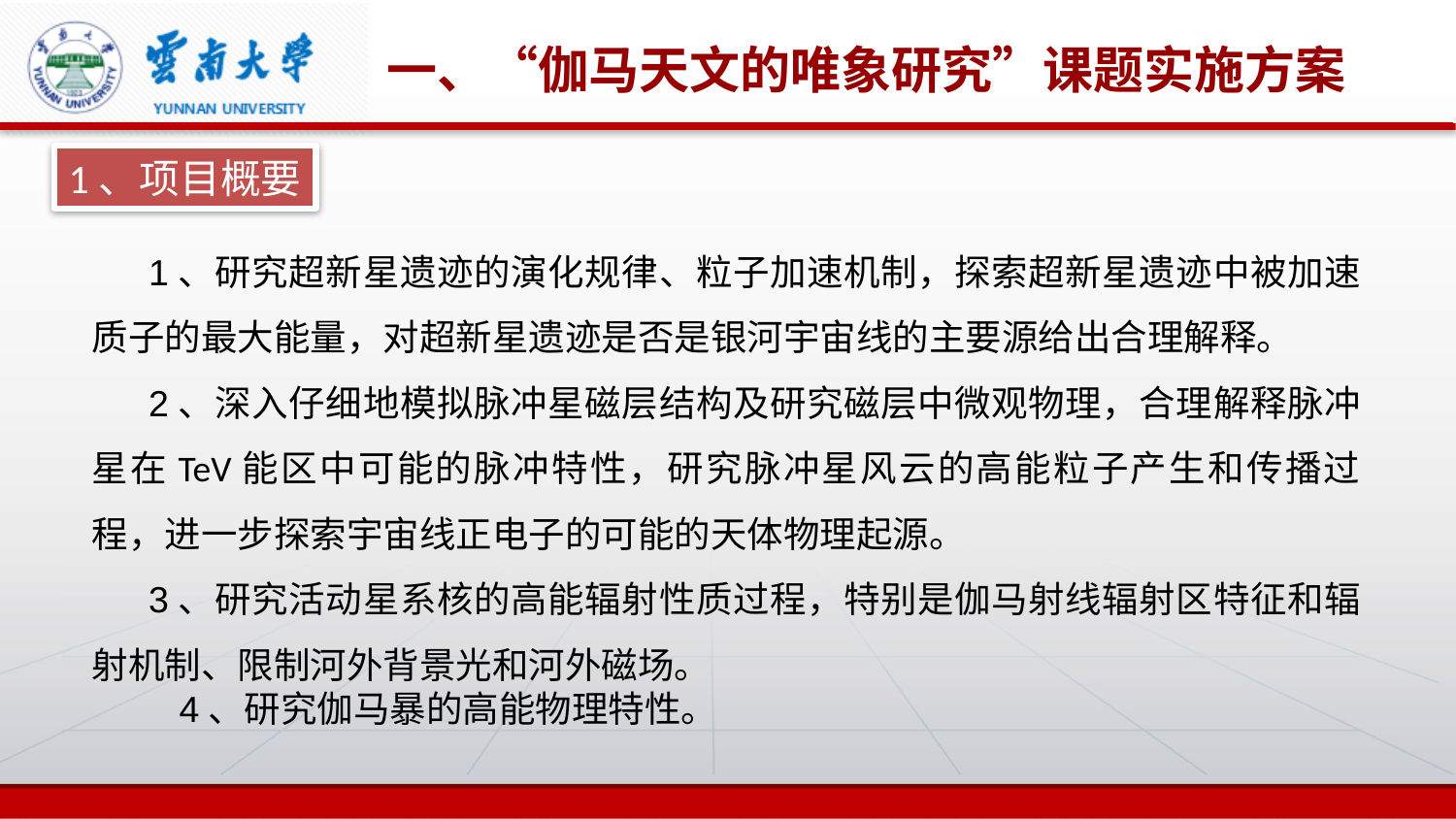

一、“伽马天文的唯象研究”课题实施方案
1、项目概要
1、研究超新星遗迹的演化规律、粒子加速机制，探索超新星遗迹中被加速质子的最大能量，对超新星遗迹是否是银河宇宙线的主要源给出合理解释。
2、深入仔细地模拟脉冲星磁层结构及研究磁层中微观物理，合理解释脉冲星在TeV能区中可能的脉冲特性，研究脉冲星风云的高能粒子产生和传播过程，进一步探索宇宙线正电子的可能的天体物理起源。
3、研究活动星系核的高能辐射性质过程，特别是伽马射线辐射区特征和辐射机制、限制河外背景光和河外磁场。
   4、研究伽马暴的高能物理特性。